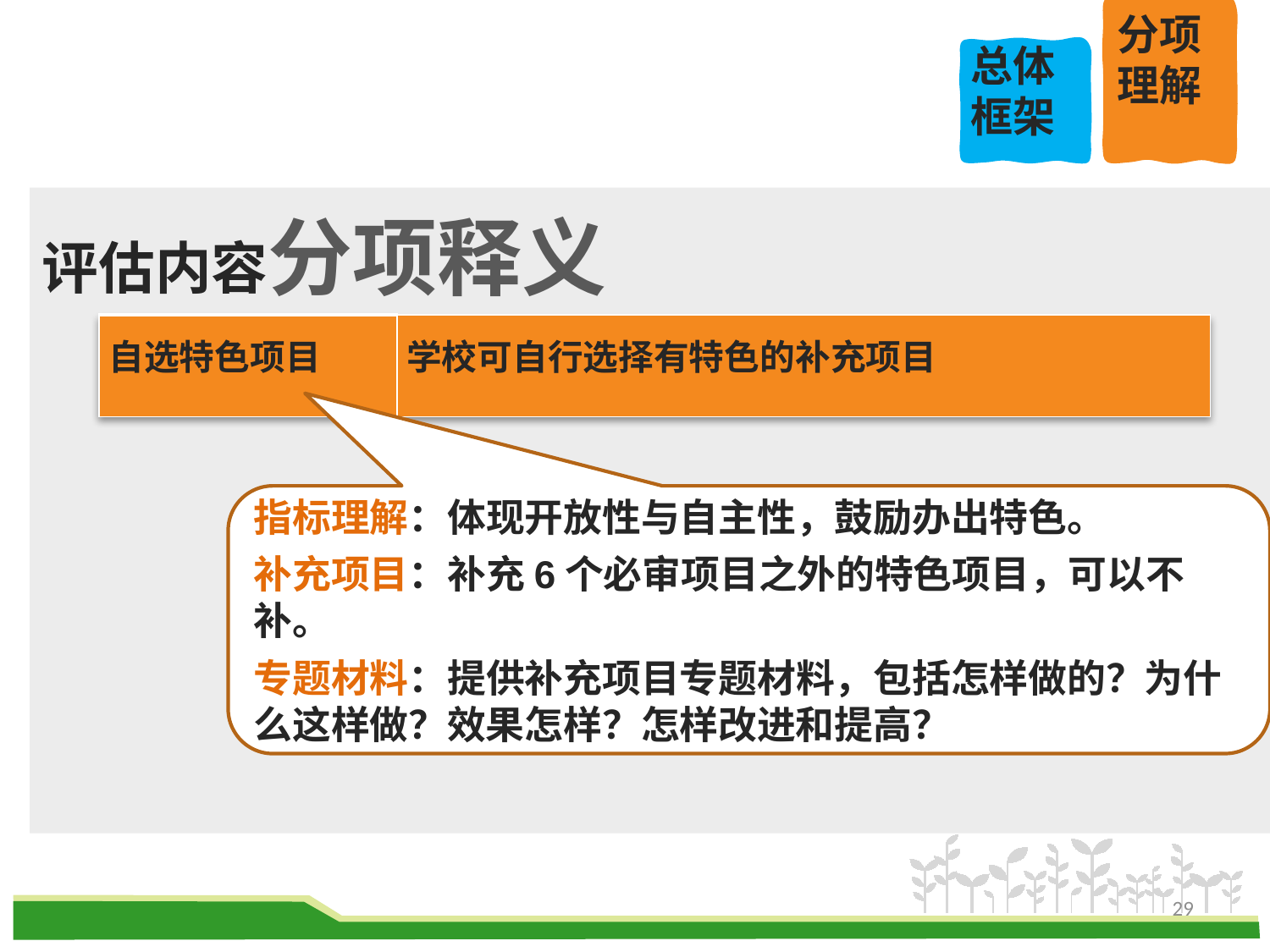

分项理解
总体框架

评估内容分项释义

| 自选特色项目 | 学校可自行选择有特色的补充项目 |
| --- | --- |

指标理解：体现开放性与自主性，鼓励办出特色。
补充项目：补充6个必审项目之外的特色项目，可以不补。
专题材料：提供补充项目专题材料，包括怎样做的？为什么这样做？效果怎样？怎样改进和提高？
29